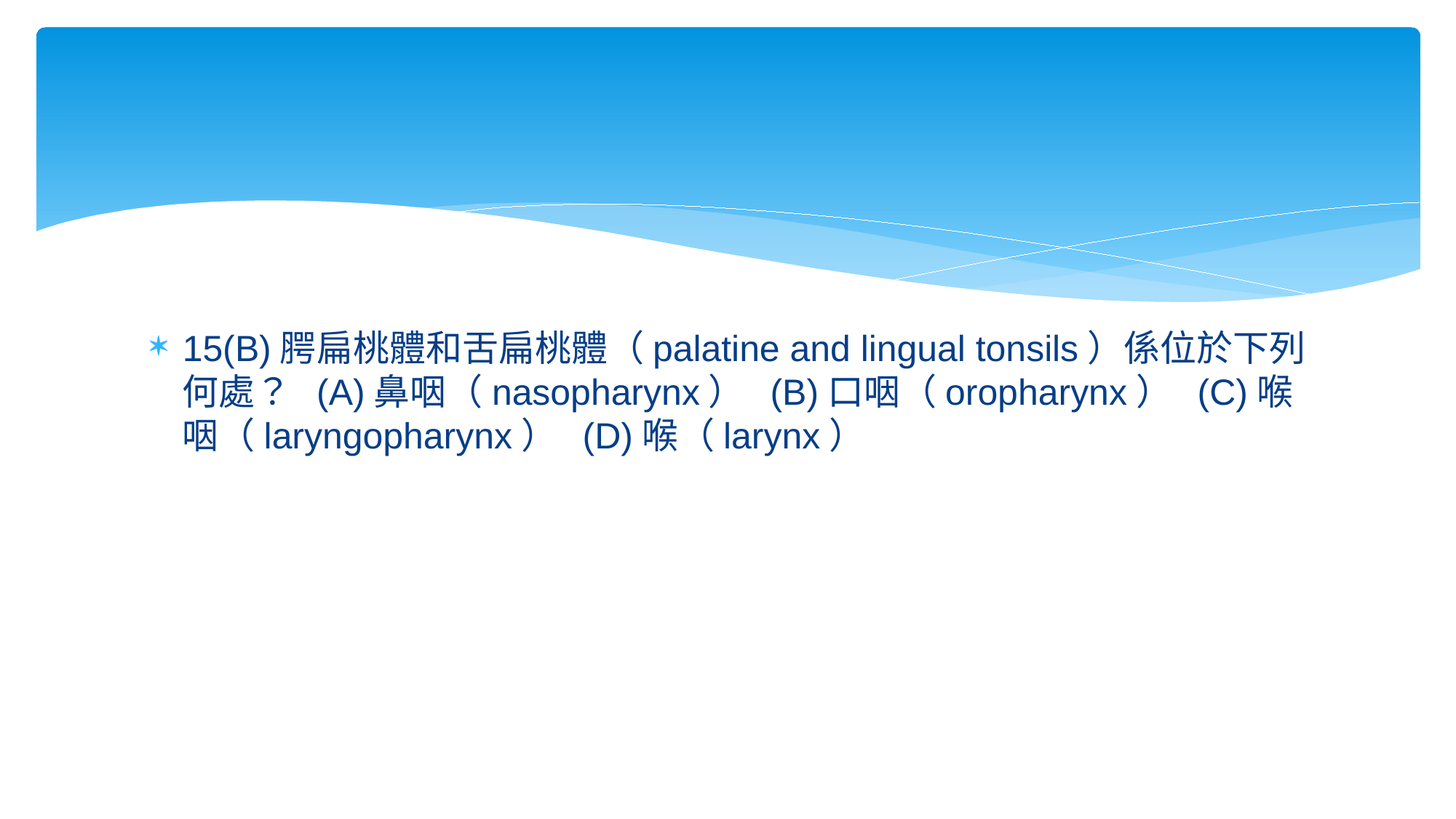

#
15(B)腭扁桃體和舌扁桃體（palatine and lingual tonsils）係位於下列何處？  (A)鼻咽（nasopharynx）  (B)口咽（oropharynx）  (C)喉咽（laryngopharynx）  (D)喉（larynx）